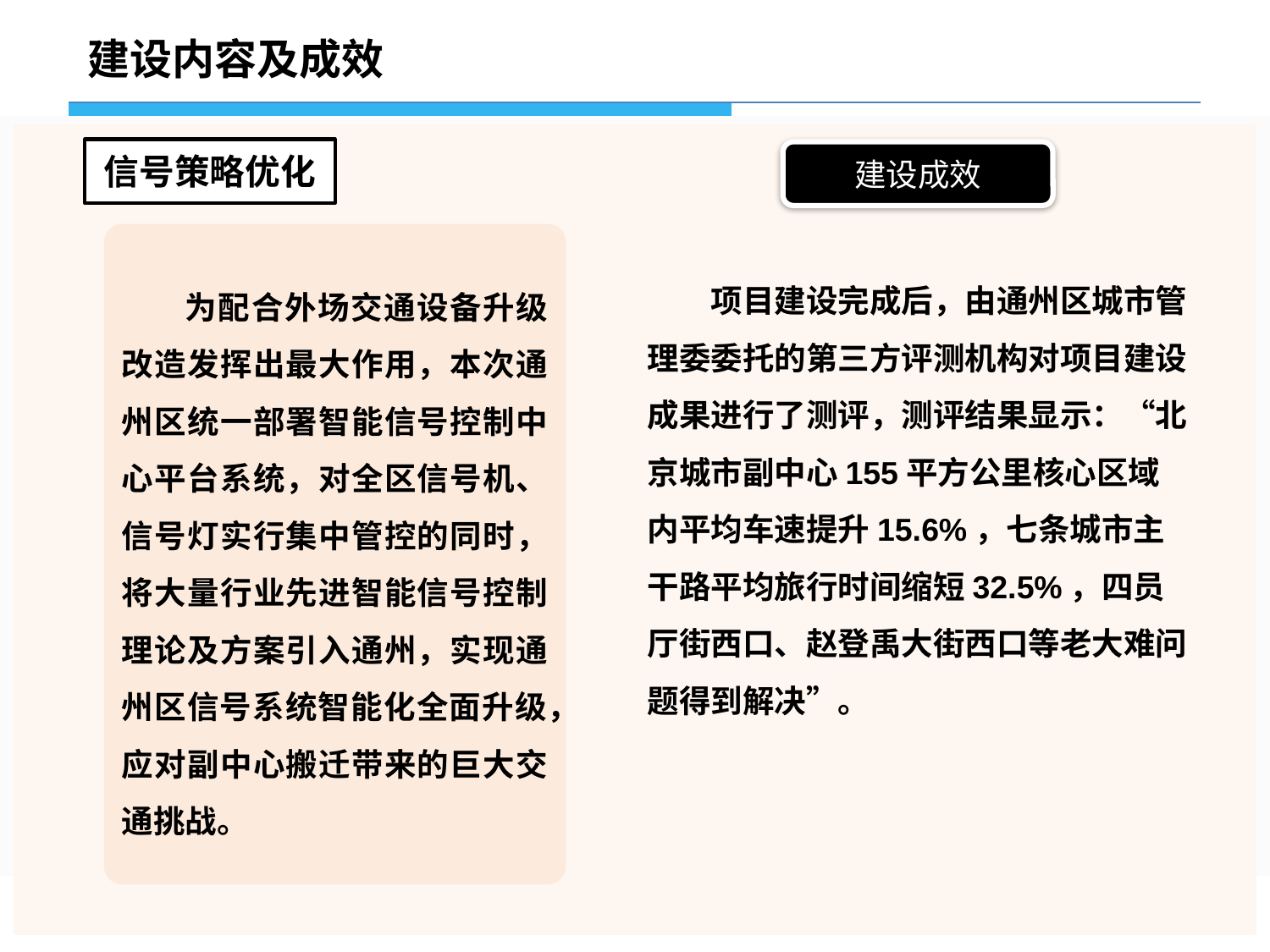

建设内容及成效
信号策略优化
建设成效
为配合外场交通设备升级改造发挥出最大作用，本次通州区统一部署智能信号控制中心平台系统，对全区信号机、信号灯实行集中管控的同时，将大量行业先进智能信号控制理论及方案引入通州，实现通州区信号系统智能化全面升级，应对副中心搬迁带来的巨大交通挑战。
项目建设完成后，由通州区城市管理委委托的第三方评测机构对项目建设成果进行了测评，测评结果显示：“北京城市副中心155平方公里核心区域内平均车速提升15.6%，七条城市主干路平均旅行时间缩短32.5%，四员厅街西口、赵登禹大街西口等老大难问题得到解决”。